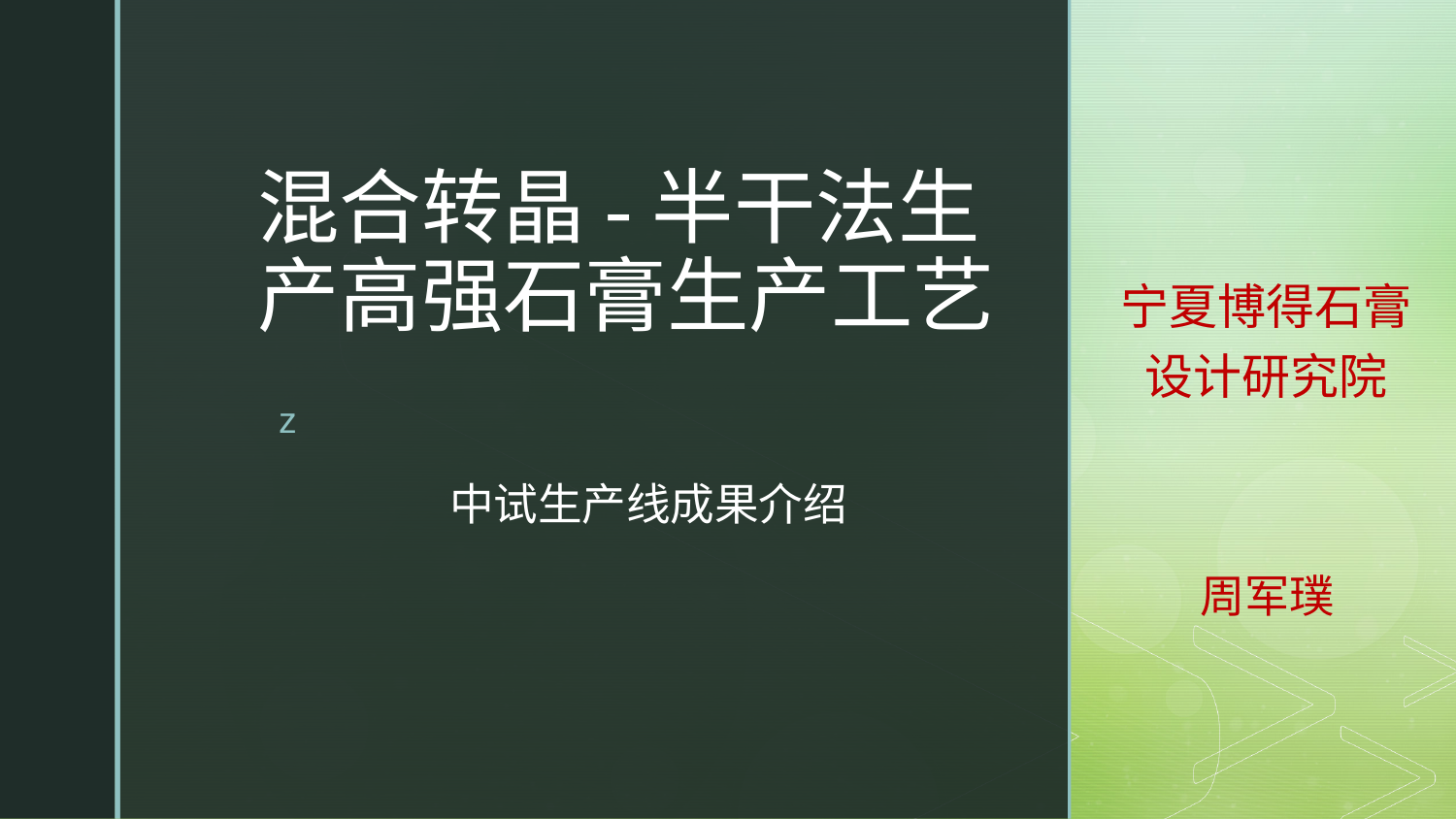

# 混合转晶-半干法生产高强石膏生产工艺
宁夏博得石膏设计研究院
中试生产线成果介绍
周军璞